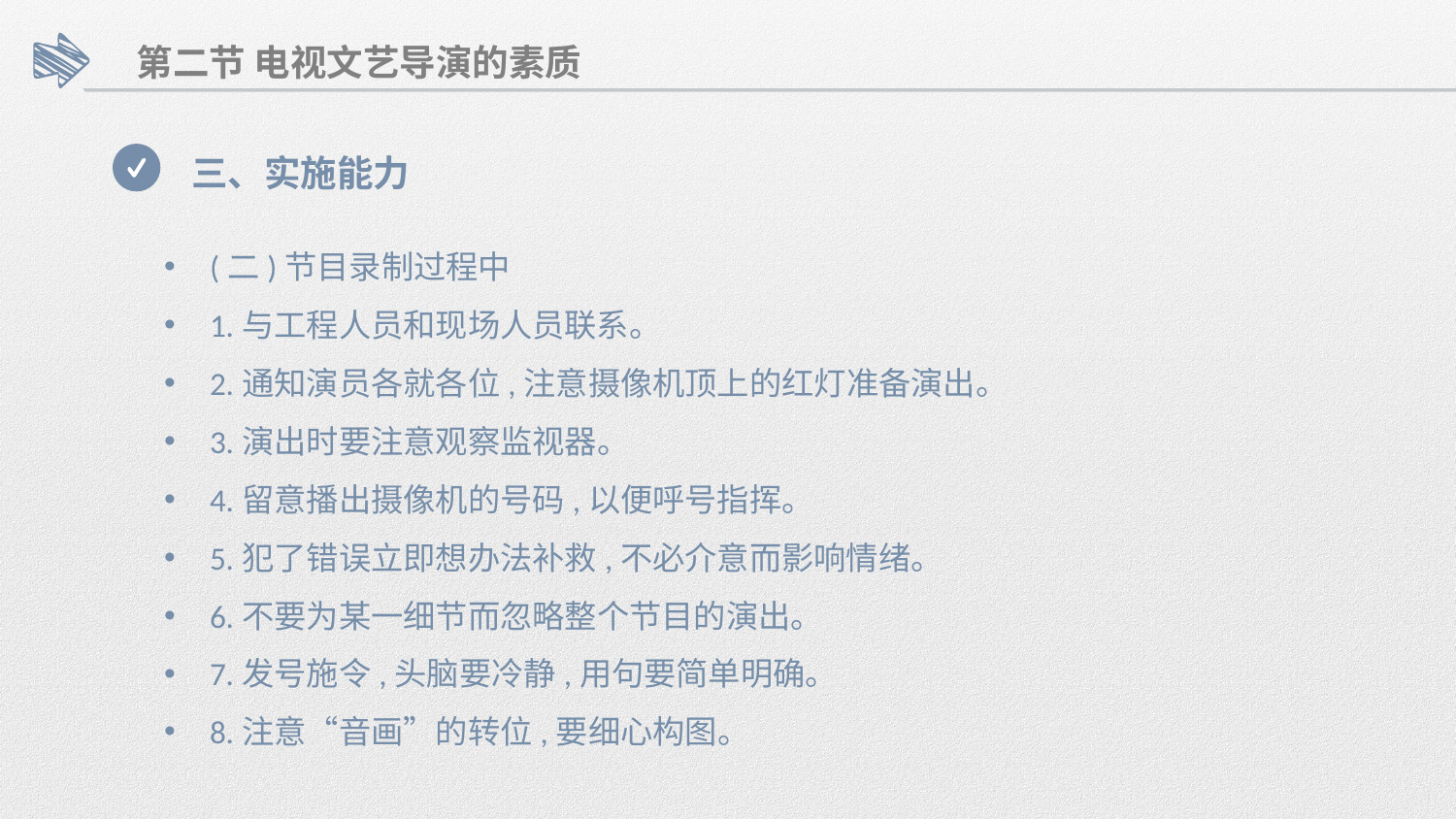

第二节 电视文艺导演的素质
三、实施能力

(二)节目录制过程中
1.与工程人员和现场人员联系。
2.通知演员各就各位,注意摄像机顶上的红灯准备演出。
3.演出时要注意观察监视器。
4.留意播出摄像机的号码,以便呼号指挥。
5.犯了错误立即想办法补救,不必介意而影响情绪。
6.不要为某一细节而忽略整个节目的演出。
7.发号施令,头脑要冷静,用句要简单明确。
8.注意“音画”的转位,要细心构图。